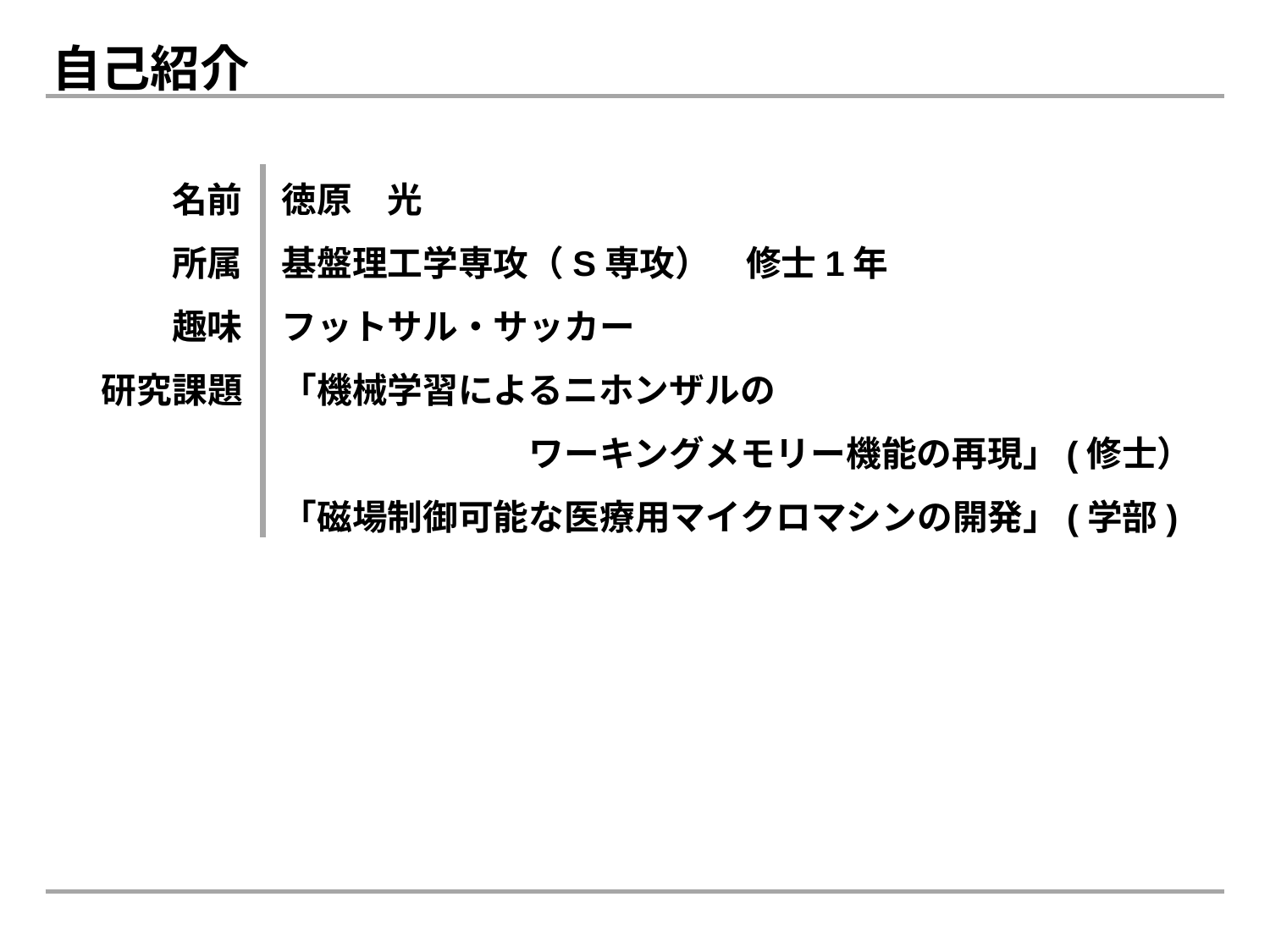

自己紹介
徳原　光
基盤理工学専攻（S専攻）　修士1年
フットサル・サッカー
「機械学習によるニホンザルの
　　　　　　　ワーキングメモリー機能の再現」(修士）
「磁場制御可能な医療用マイクロマシンの開発」(学部)
名前
所属
趣味
研究課題